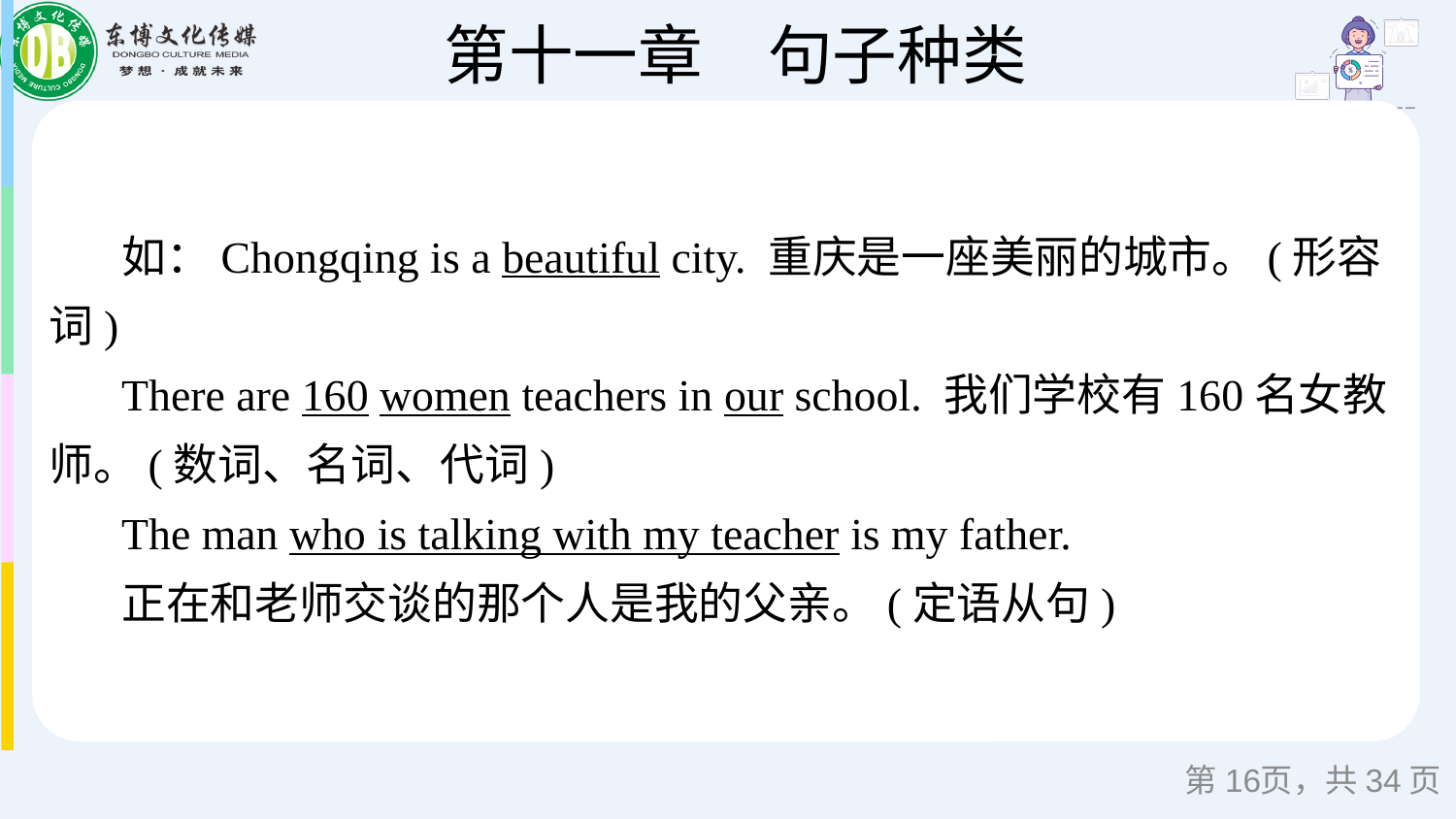

如：Chongqing is a beautiful city. 重庆是一座美丽的城市。(形容词)
There are 160 women teachers in our school. 我们学校有160名女教师。(数词、名词、代词)
The man who is talking with my teacher is my father.
正在和老师交谈的那个人是我的父亲。(定语从句)
第16页，共34页